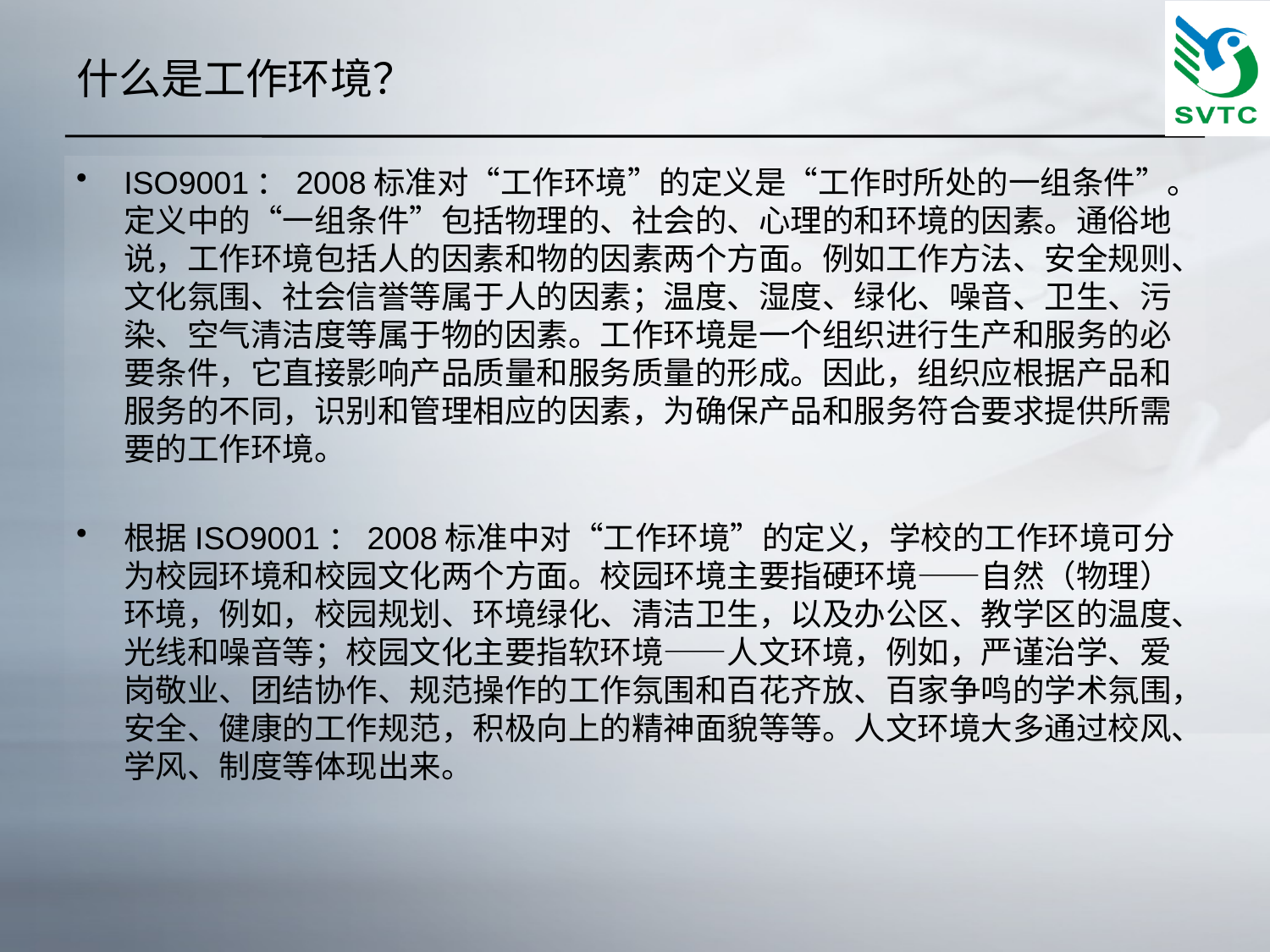

# 什么是工作环境？
ISO9001：2008标准对“工作环境”的定义是“工作时所处的一组条件”。定义中的“一组条件”包括物理的、社会的、心理的和环境的因素。通俗地说，工作环境包括人的因素和物的因素两个方面。例如工作方法、安全规则、文化氛围、社会信誉等属于人的因素；温度、湿度、绿化、噪音、卫生、污染、空气清洁度等属于物的因素。工作环境是一个组织进行生产和服务的必要条件，它直接影响产品质量和服务质量的形成。因此，组织应根据产品和服务的不同，识别和管理相应的因素，为确保产品和服务符合要求提供所需要的工作环境。

根据ISO9001：2008标准中对“工作环境”的定义，学校的工作环境可分为校园环境和校园文化两个方面。校园环境主要指硬环境——自然（物理）环境，例如，校园规划、环境绿化、清洁卫生，以及办公区、教学区的温度、光线和噪音等；校园文化主要指软环境——人文环境，例如，严谨治学、爱岗敬业、团结协作、规范操作的工作氛围和百花齐放、百家争鸣的学术氛围，安全、健康的工作规范，积极向上的精神面貌等等。人文环境大多通过校风、学风、制度等体现出来。